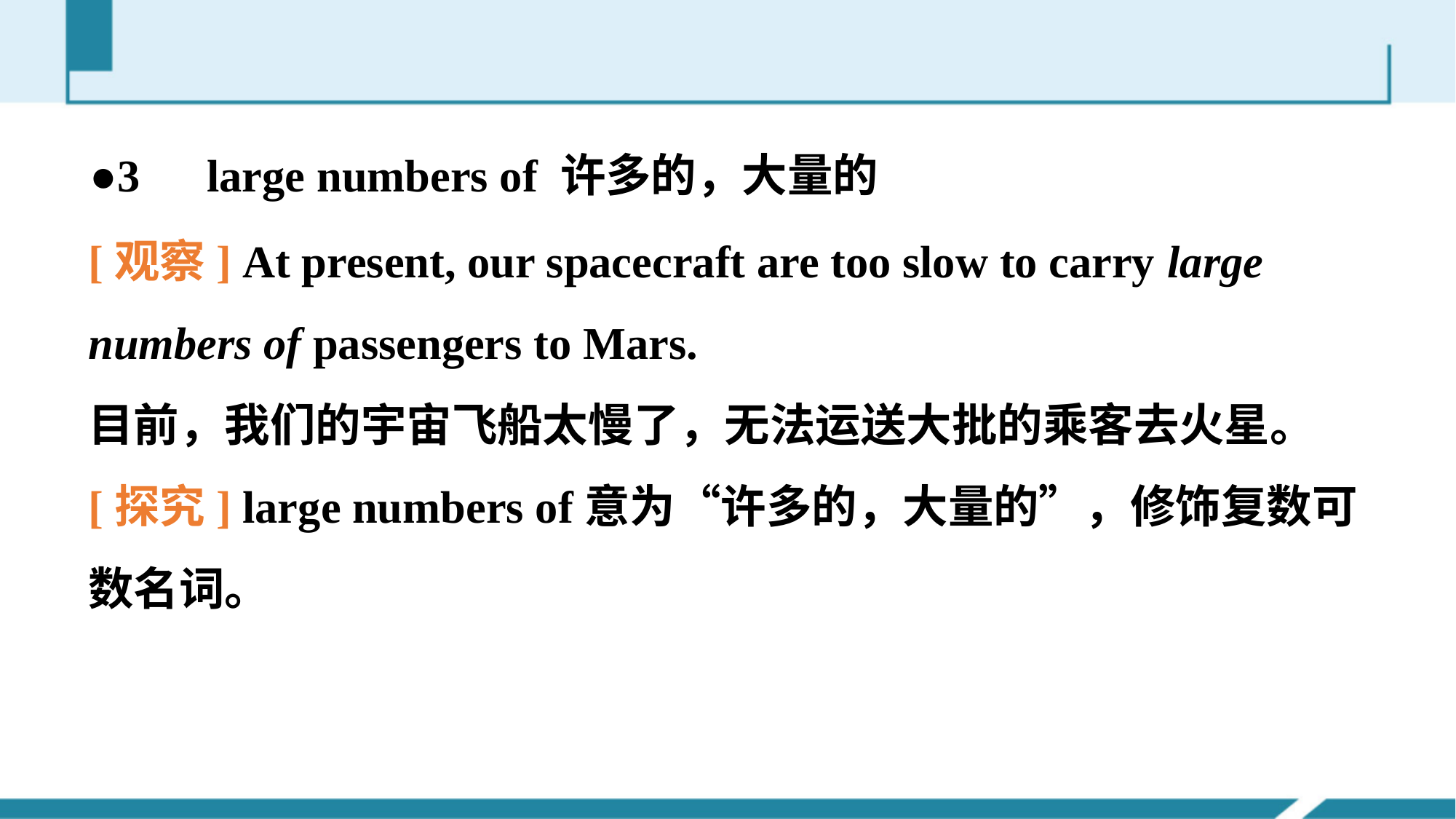

●3　large numbers of 许多的，大量的
[观察] At present, our spacecraft are too slow to carry large numbers of passengers to Mars.
目前，我们的宇宙飞船太慢了，无法运送大批的乘客去火星。
[探究] large numbers of意为“许多的，大量的”，修饰复数可数名词。